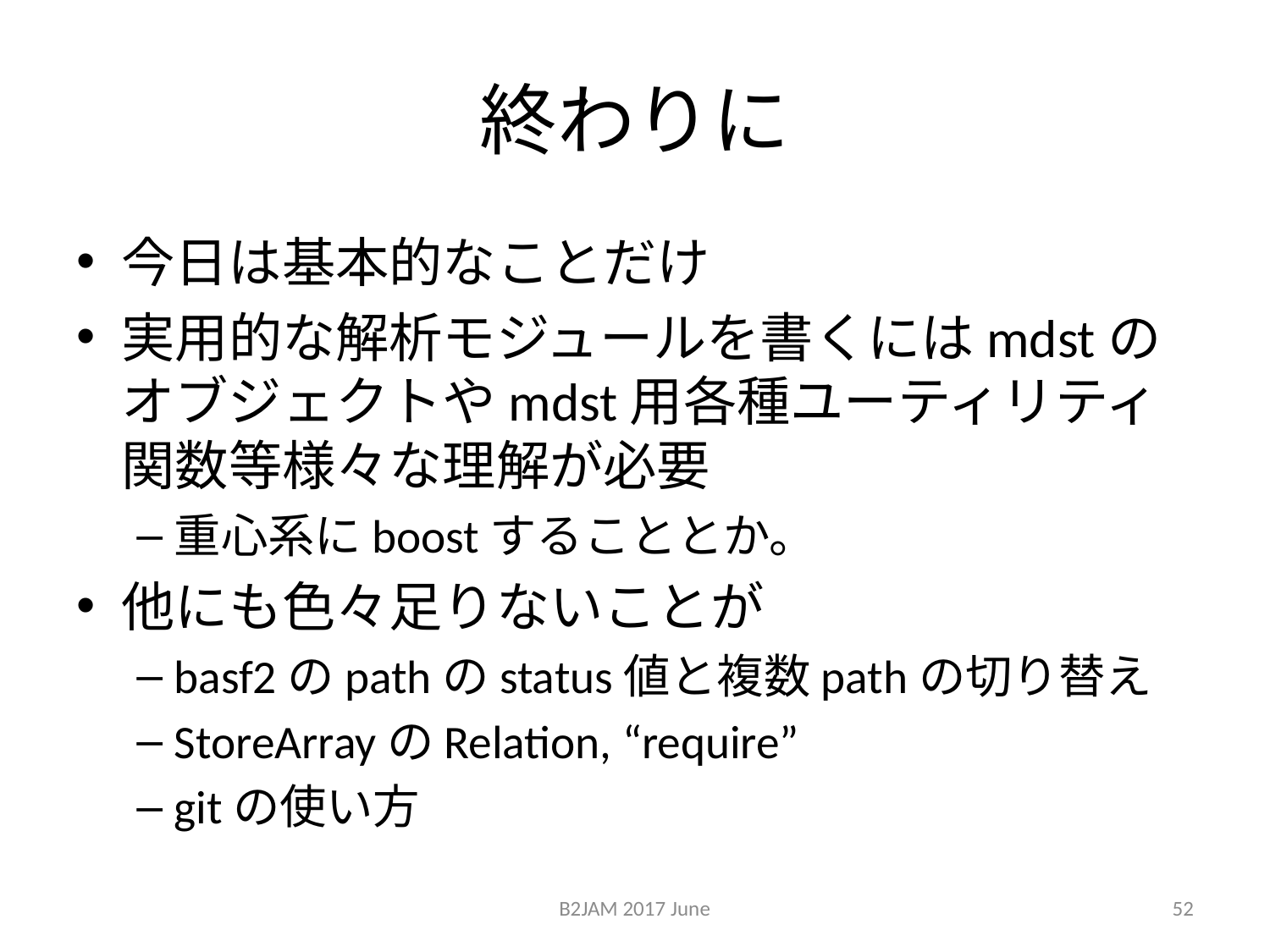

# 終わりに
今日は基本的なことだけ
実用的な解析モジュールを書くにはmdstのオブジェクトやmdst用各種ユーティリティ関数等様々な理解が必要
重心系にboostすることとか。
他にも色々足りないことが
basf2のpathのstatus値と複数pathの切り替え
StoreArrayのRelation, “require”
gitの使い方

B2JAM 2017 June
52